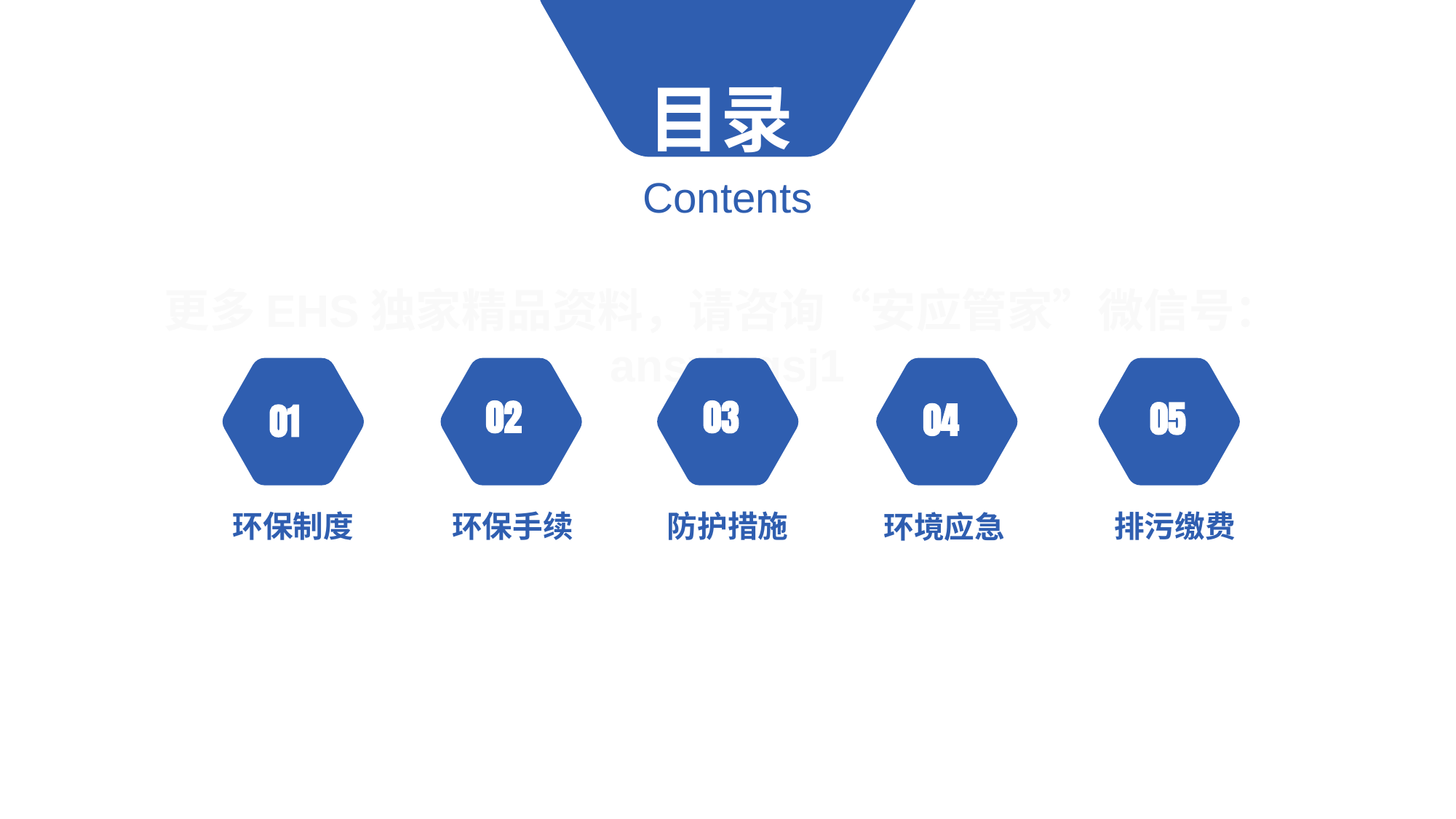

目录
Contents

02
03
05
04
01
环保制度
环保手续
防护措施
排污缴费
环境应急